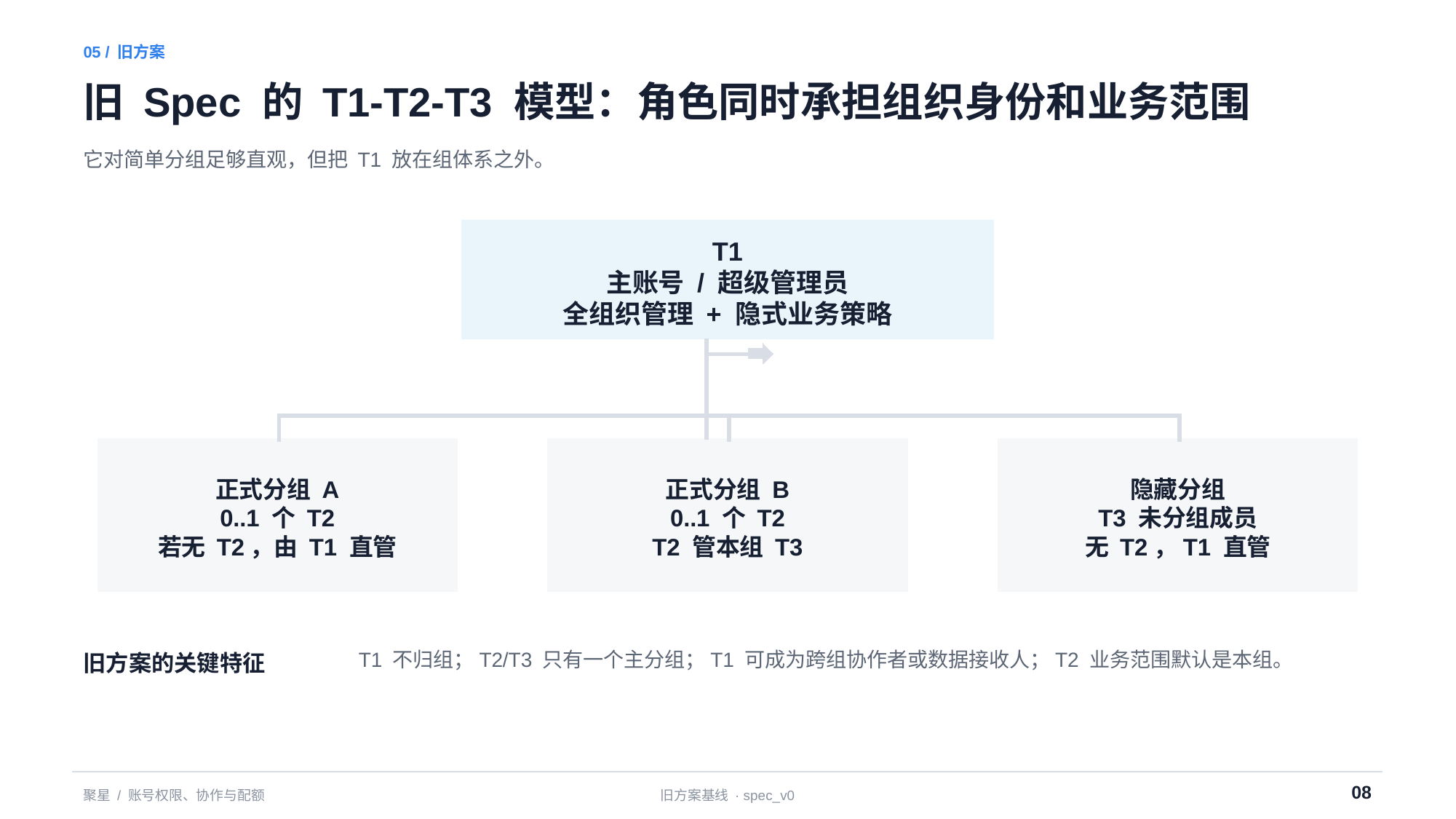

05 / 旧方案
旧 Spec 的 T1-T2-T3 模型：角色同时承担组织身份和业务范围
它对简单分组足够直观，但把 T1 放在组体系之外。

T1
主账号 / 超级管理员
全组织管理 + 隐式业务策略

正式分组 A
0..1 个 T2
若无 T2，由 T1 直管
正式分组 B
0..1 个 T2
T2 管本组 T3
隐藏分组
T3 未分组成员
无 T2，T1 直管
T1 不归组；T2/T3 只有一个主分组；T1 可成为跨组协作者或数据接收人；T2 业务范围默认是本组。
旧方案的关键特征

08
聚星 / 账号权限、协作与配额
旧方案基线 · spec_v0